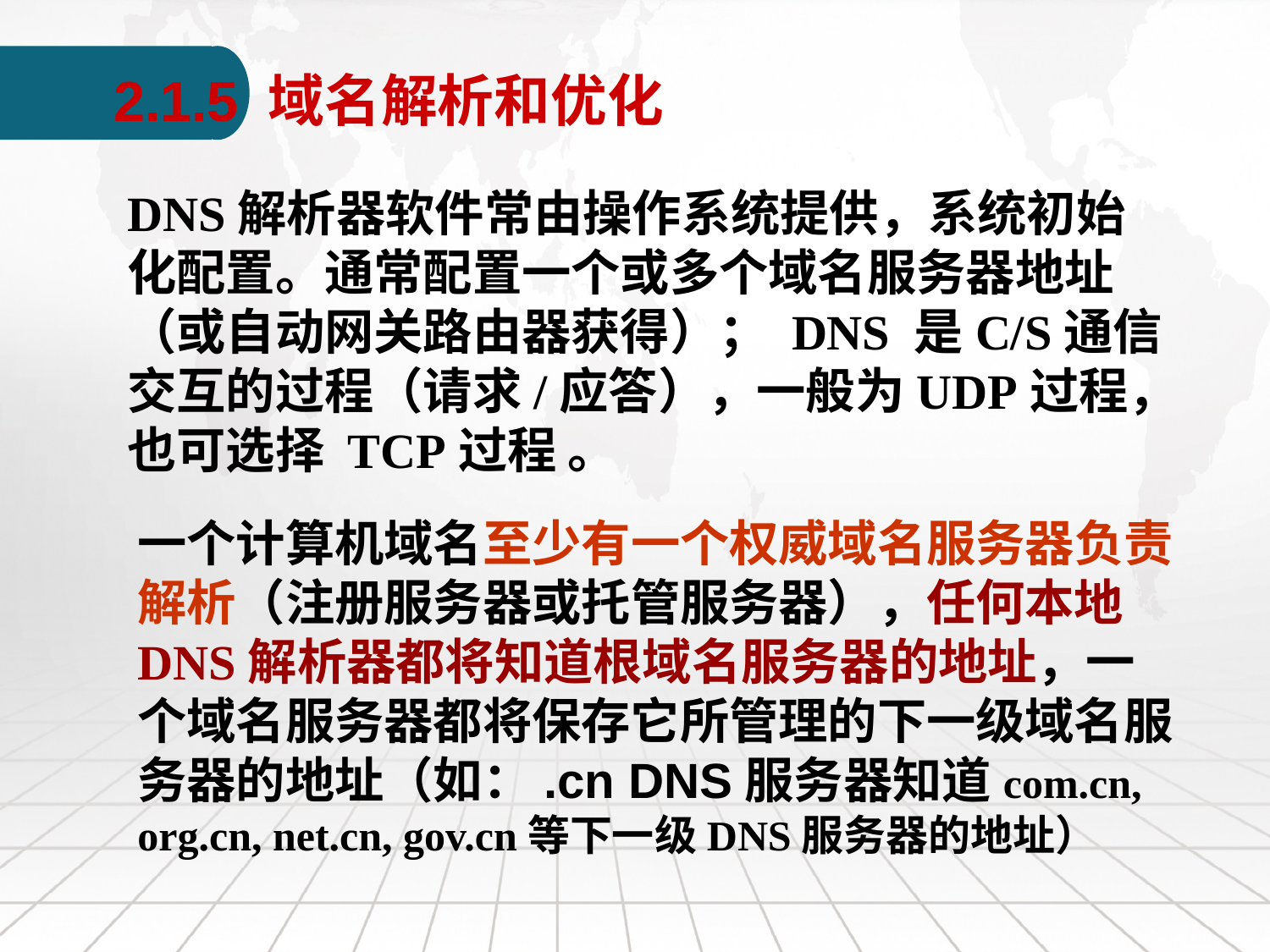

2.1.5 域名解析和优化
DNS解析器软件常由操作系统提供，系统初始化配置。通常配置一个或多个域名服务器地址（或自动网关路由器获得）； DNS 是C/S通信交互的过程（请求/应答），一般为UDP过程，也可选择 TCP过程 。
一个计算机域名至少有一个权威域名服务器负责解析（注册服务器或托管服务器），任何本地DNS解析器都将知道根域名服务器的地址，一个域名服务器都将保存它所管理的下一级域名服务器的地址（如：.cn DNS服务器知道com.cn, org.cn, net.cn, gov.cn等下一级DNS服务器的地址）